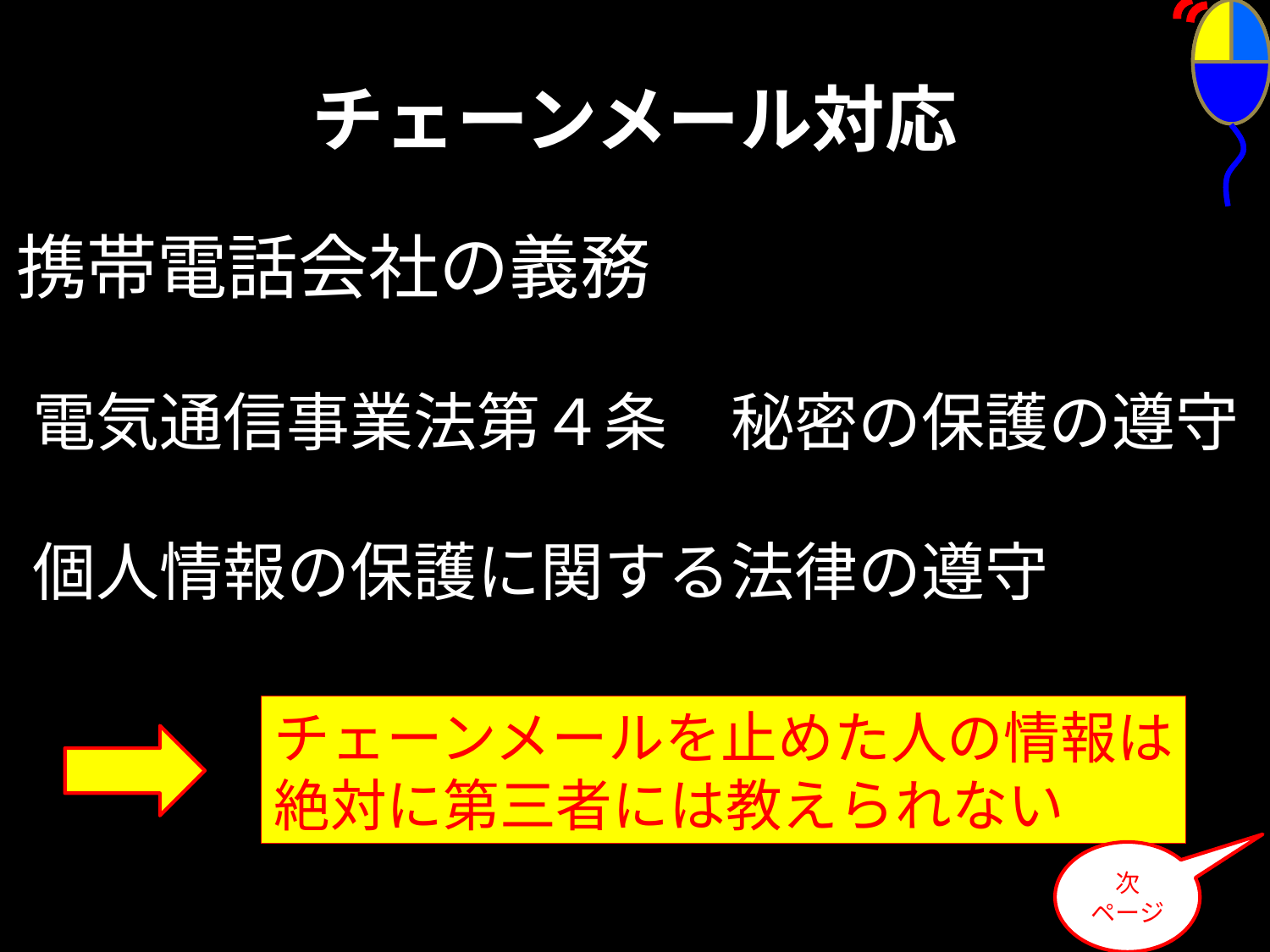

# チェーンメール対応
携帯電話会社の義務
電気通信事業法第４条　秘密の保護の遵守
個人情報の保護に関する法律の遵守
チェーンメールを止めた人の情報は
絶対に第三者には教えられない

次
ページ